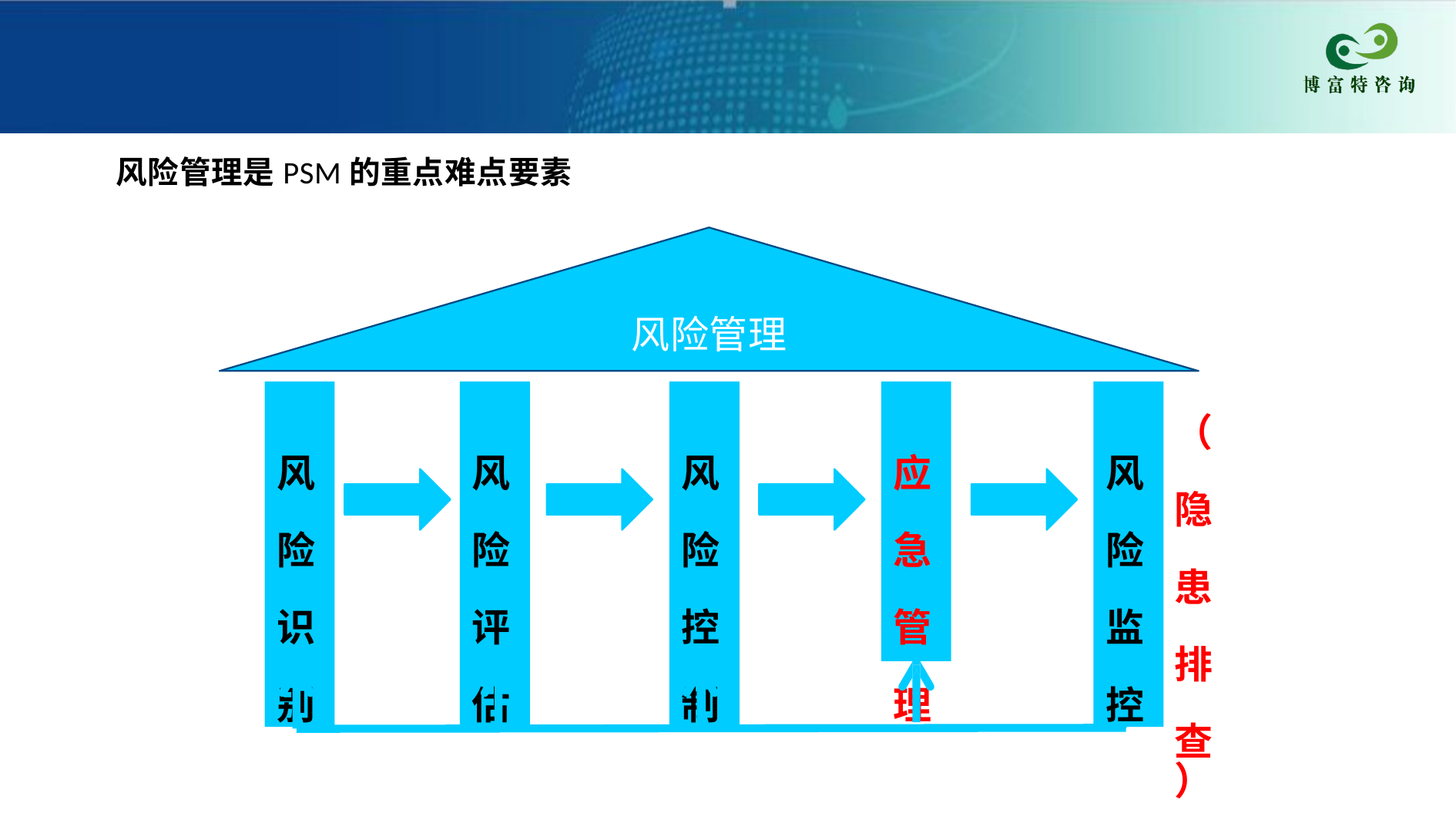

# 风险管理是PSM的重点难点要素

风险管理

风  险  识  别

风  险  评  估

风  险  控  制

应  急  管  理

风  险  监  控
（  隐  患  排  查
）